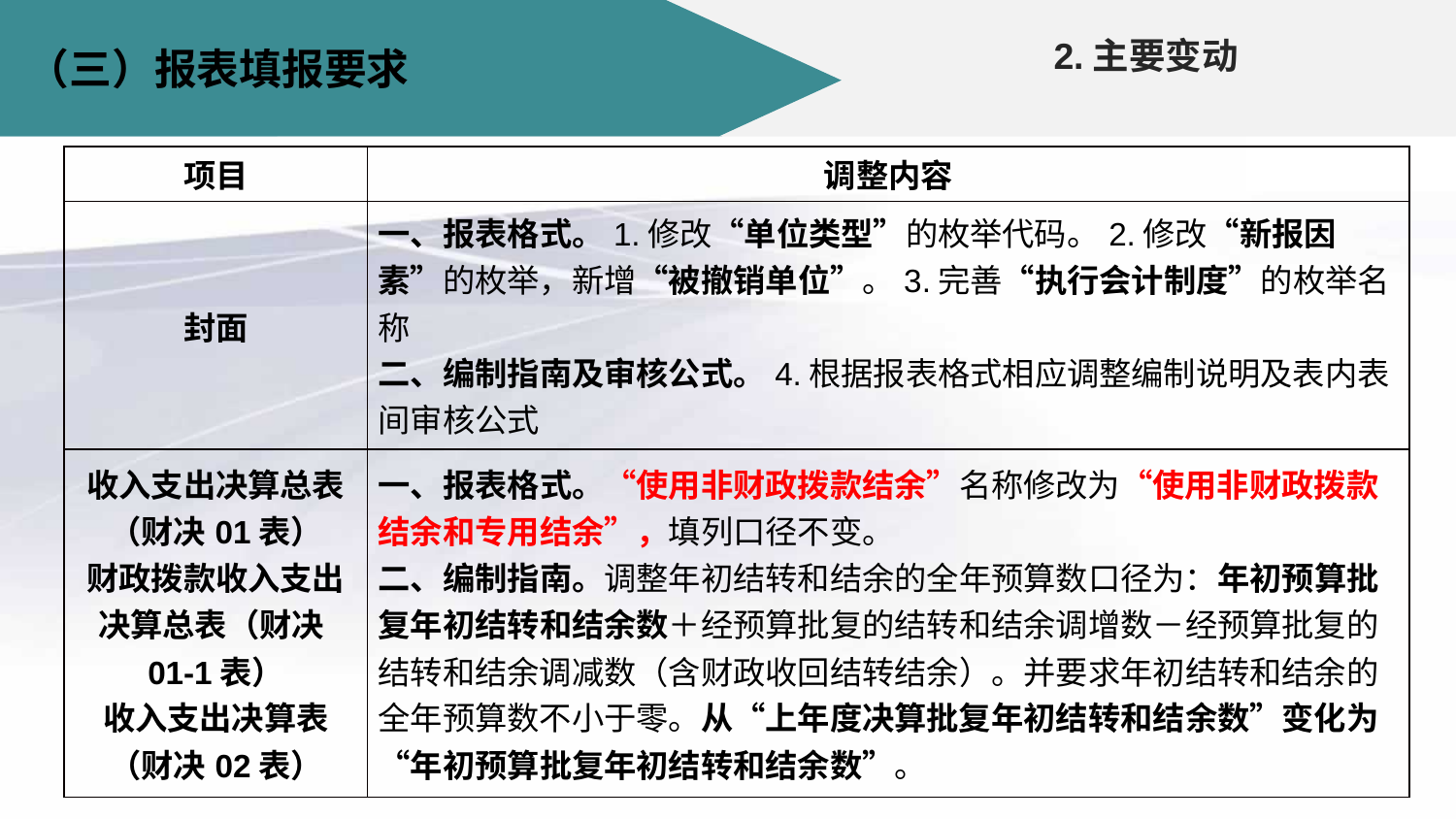

2.主要变动
（三）报表填报要求
#

| 项目 | 调整内容 |
| --- | --- |
| 封面 | 一、报表格式。1.修改“单位类型”的枚举代码。2.修改“新报因素”的枚举，新增“被撤销单位”。3.完善“执行会计制度”的枚举名称 二、编制指南及审核公式。4.根据报表格式相应调整编制说明及表内表间审核公式 |
| 收入支出决算总表（财决01表） 财政拨款收入支出决算总表（财决01-1表） 收入支出决算表（财决02表） | 一、报表格式。“使用非财政拨款结余”名称修改为“使用非财政拨款结余和专用结余”，填列口径不变。 二、编制指南。调整年初结转和结余的全年预算数口径为：年初预算批复年初结转和结余数＋经预算批复的结转和结余调增数－经预算批复的结转和结余调减数（含财政收回结转结余）。并要求年初结转和结余的全年预算数不小于零。从“上年度决算批复年初结转和结余数”变化为“年初预算批复年初结转和结余数”。 |